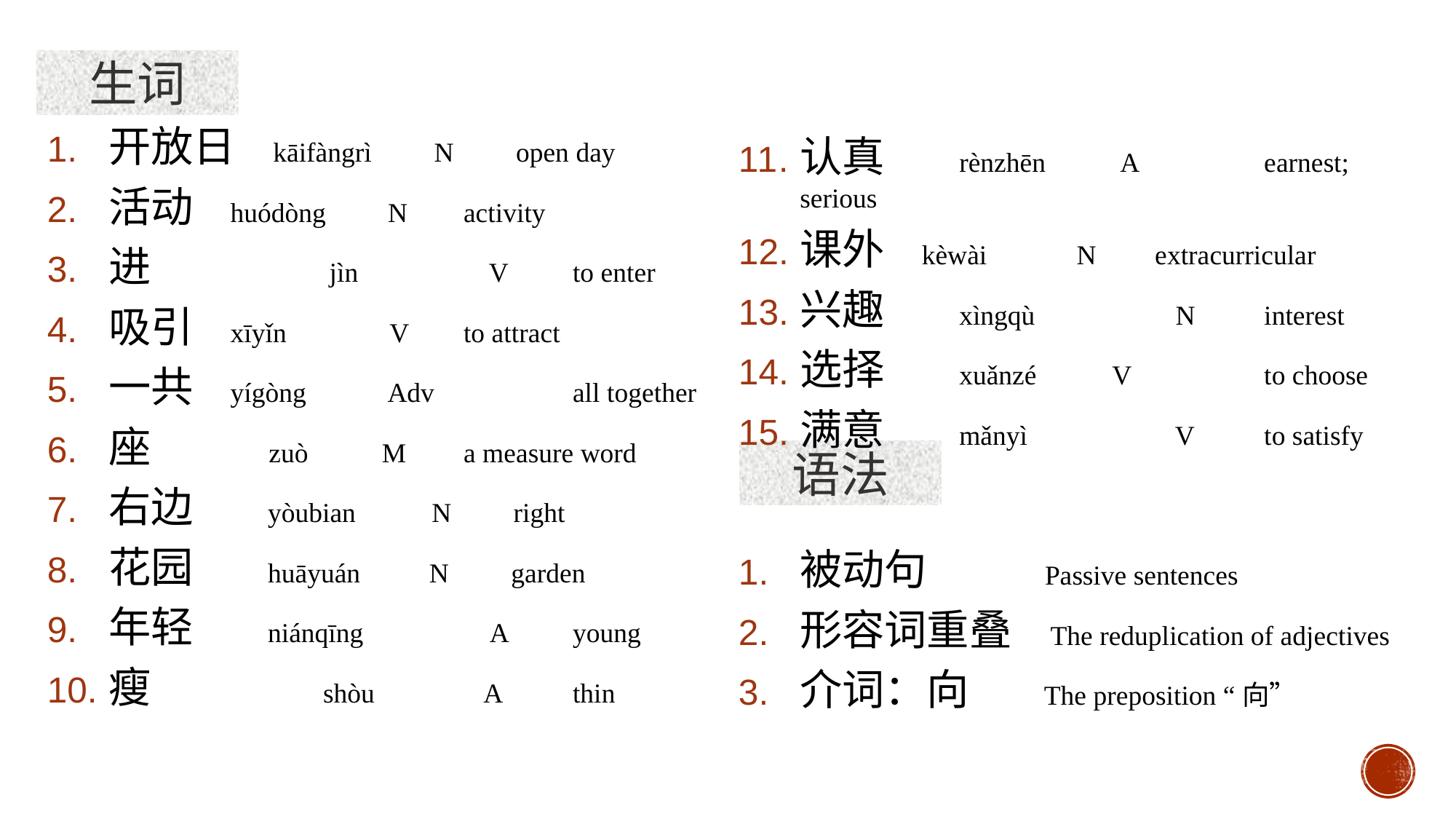

生词
开放日     kāifàngrì         N         open day
活动	 huódòng         N	    activity
进	                 jìn                   V 	    to enter
吸引	 xīyǐn               V 	    to attract
一共	 yígòng            Adv 	    all together
座                  zuò	        M	    a measure word
右边           yòubian           N         right
花园           huāyuán          N         garden
年轻           niánqīng	        A  	    young
瘦	                shòu                A  	    thin

认真           rènzhēn           A  	    earnest; serious
课外	 kèwài             N	    extracurricular
兴趣           xìngqù	       N 	    interest
选择           xuǎnzé           V  	    to choose
满意           mǎnyì	       V  	    to satisfy

语法
被动句                  Passive sentences
形容词重叠   The reduplication of adjectives
介词：向           The preposition “向”